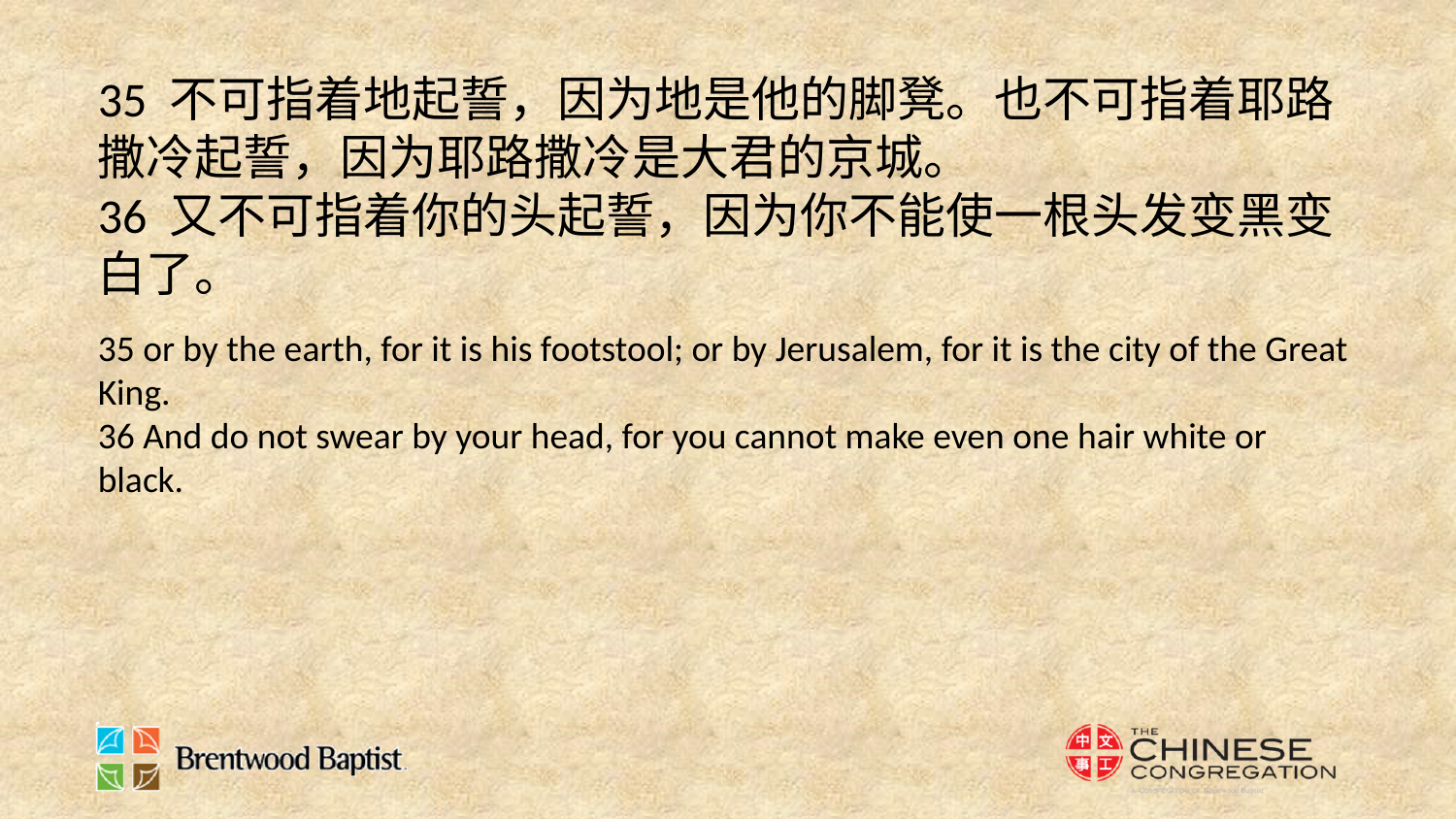

35 不可指着地起誓，因为地是他的脚凳。也不可指着耶路撒冷起誓，因为耶路撒冷是大君的京城。
36 又不可指着你的头起誓，因为你不能使一根头发变黑变白了。

35 or by the earth, for it is his footstool; or by Jerusalem, for it is the city of the Great King.
36 And do not swear by your head, for you cannot make even one hair white or black.